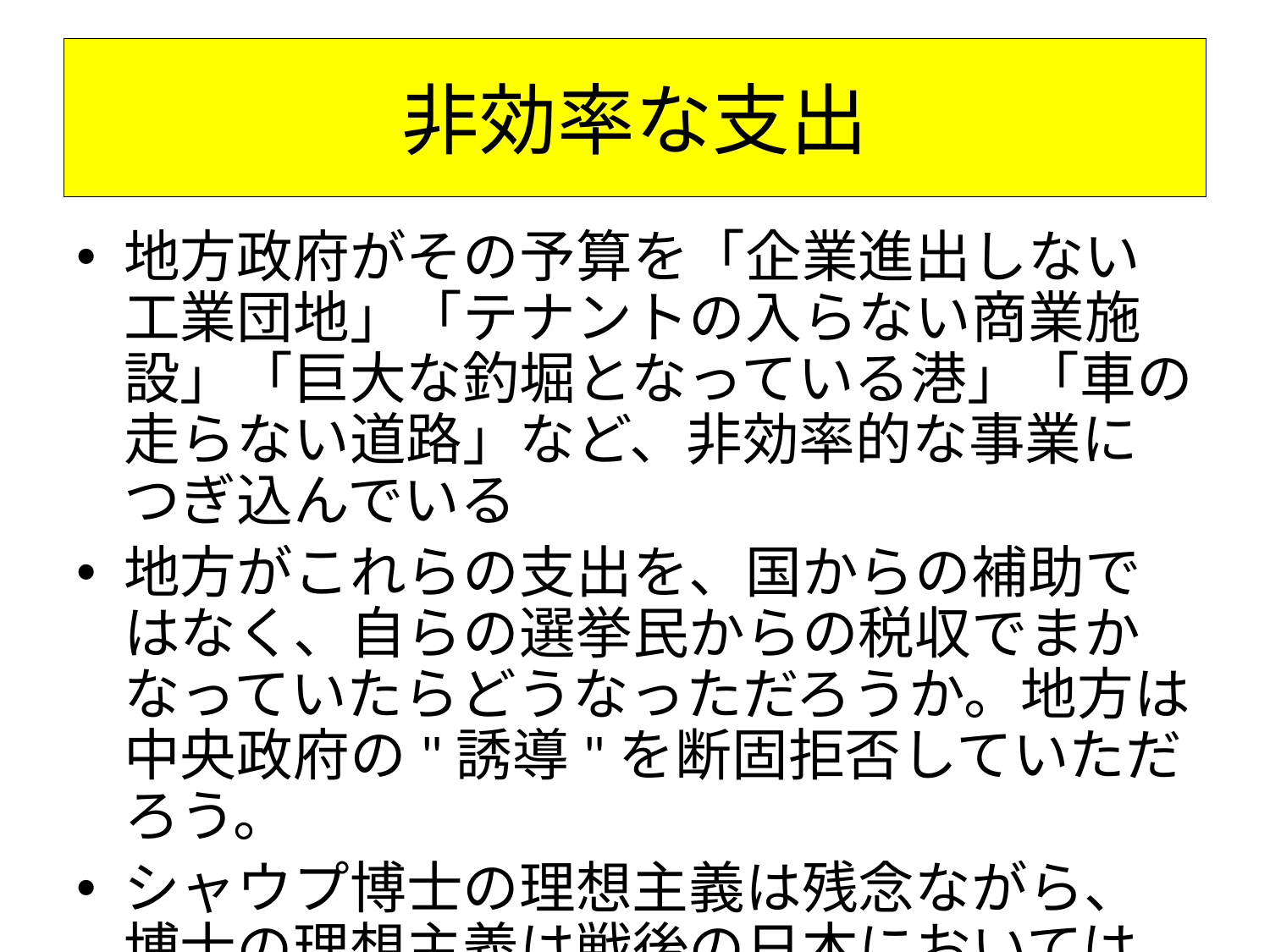

# 非効率な支出
地方政府がその予算を「企業進出しない工業団地」「テナントの入らない商業施設」「巨大な釣堀となっている港」「車の走らない道路」など、非効率的な事業につぎ込んでいる
地方がこれらの支出を、国からの補助ではなく、自らの選挙民からの税収でまかなっていたらどうなっただろうか。地方は中央政府の"誘導"を断固拒否していただろう。
シャウプ博士の理想主義は残念ながら、博士の理想主義は戦後の日本においてはうまく機能しなかった